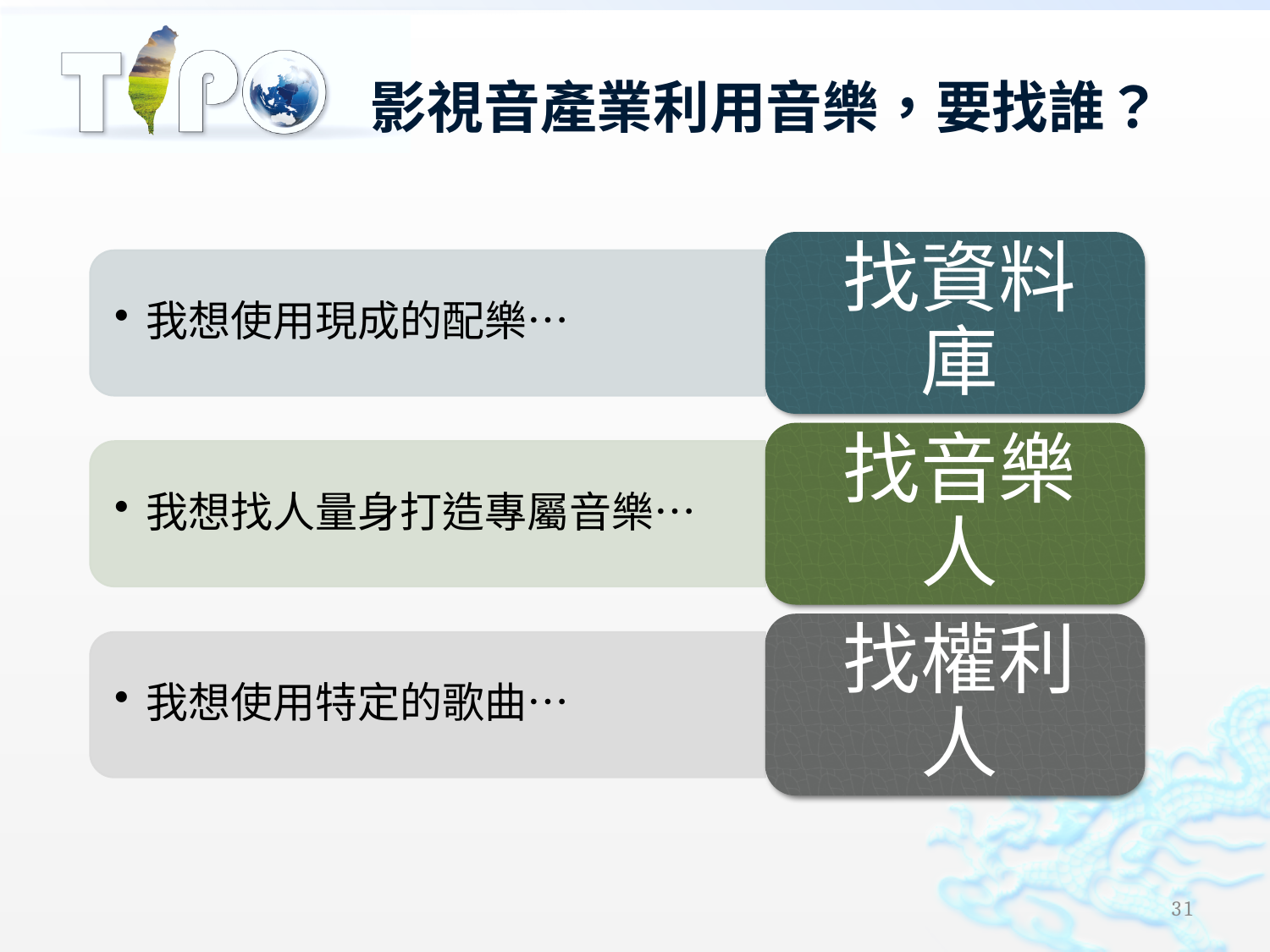

# 影視音產業利用音樂，要找誰？
我想使用現成的配樂…
找資料庫
我想找人量身打造專屬音樂…
找音樂人
我想使用特定的歌曲…
找權利人
31